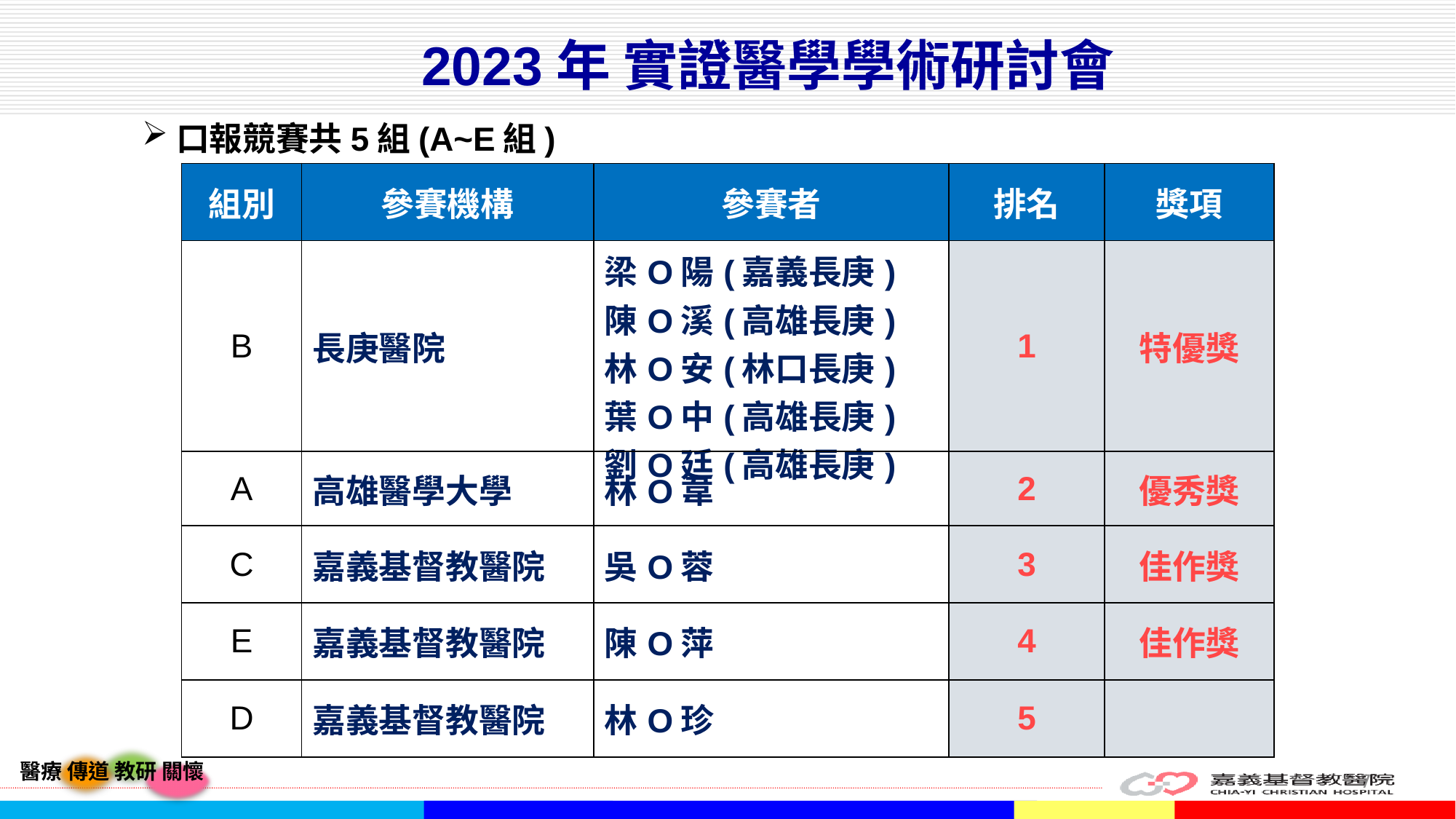

2023年 實證醫學學術研討會
口報競賽共5組(A~E組)
| 組別 | 參賽機構 | 參賽者 | 排名 | 獎項 |
| --- | --- | --- | --- | --- |
| B | 長庚醫院 | 梁O陽(嘉義長庚) 陳O溪(高雄長庚) 林O安(林口長庚) 葉O中(高雄長庚) 劉O廷(高雄長庚) | 1 | 特優獎 |
| A | 高雄醫學大學 | 林O韋 | 2 | 優秀獎 |
| C | 嘉義基督教醫院 | 吳O蓉 | 3 | 佳作獎 |
| E | 嘉義基督教醫院 | 陳O萍 | 4 | 佳作獎 |
| D | 嘉義基督教醫院 | 林O珍 | 5 |  |